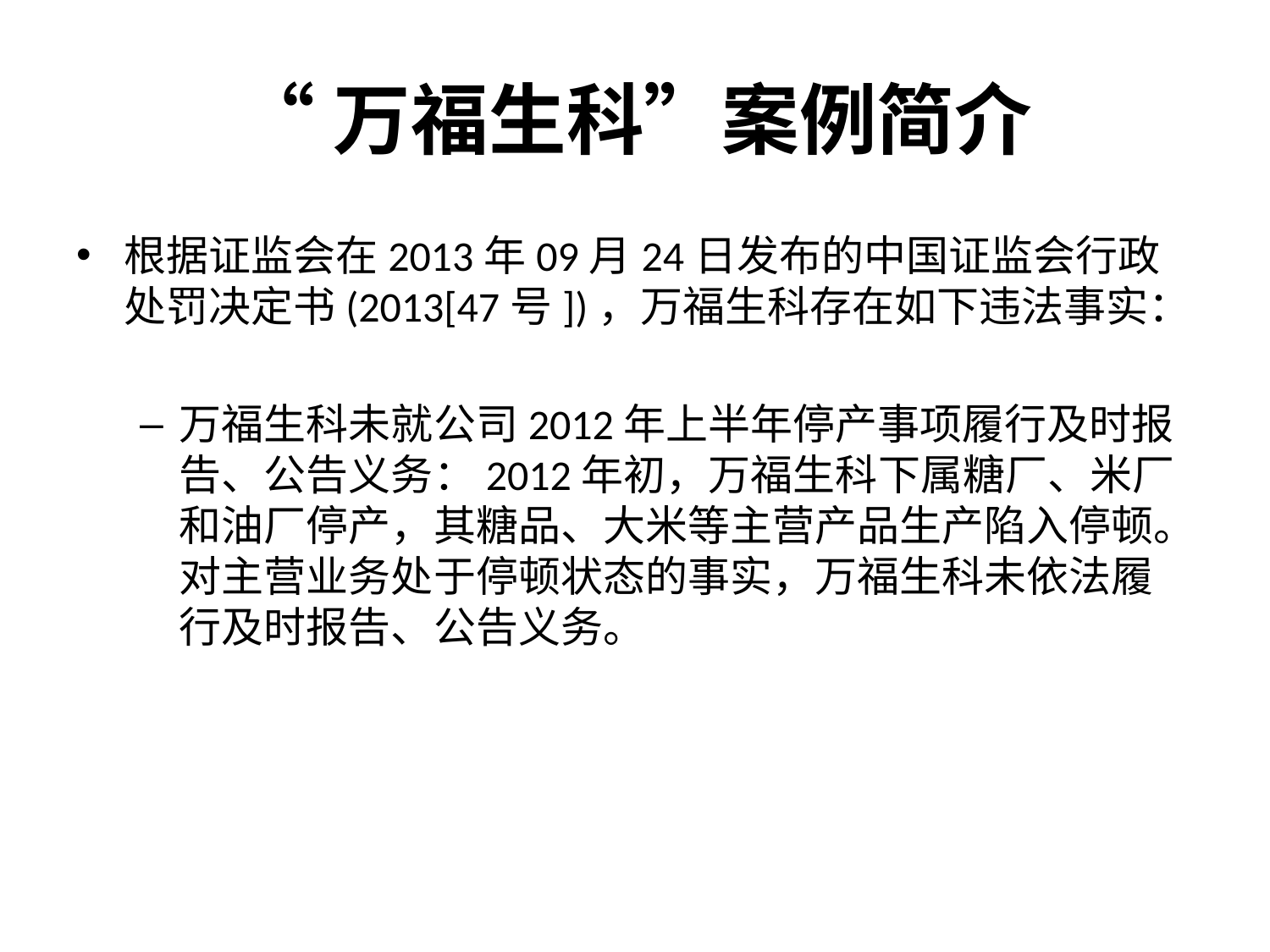

# “万福生科”案例简介
根据证监会在2013年09月24日发布的中国证监会行政处罚决定书(2013[47号])，万福生科存在如下违法事实：

万福生科未就公司2012年上半年停产事项履行及时报告、公告义务：2012年初，万福生科下属糖厂、米厂和油厂停产，其糖品、大米等主营产品生产陷入停顿。对主营业务处于停顿状态的事实，万福生科未依法履行及时报告、公告义务。